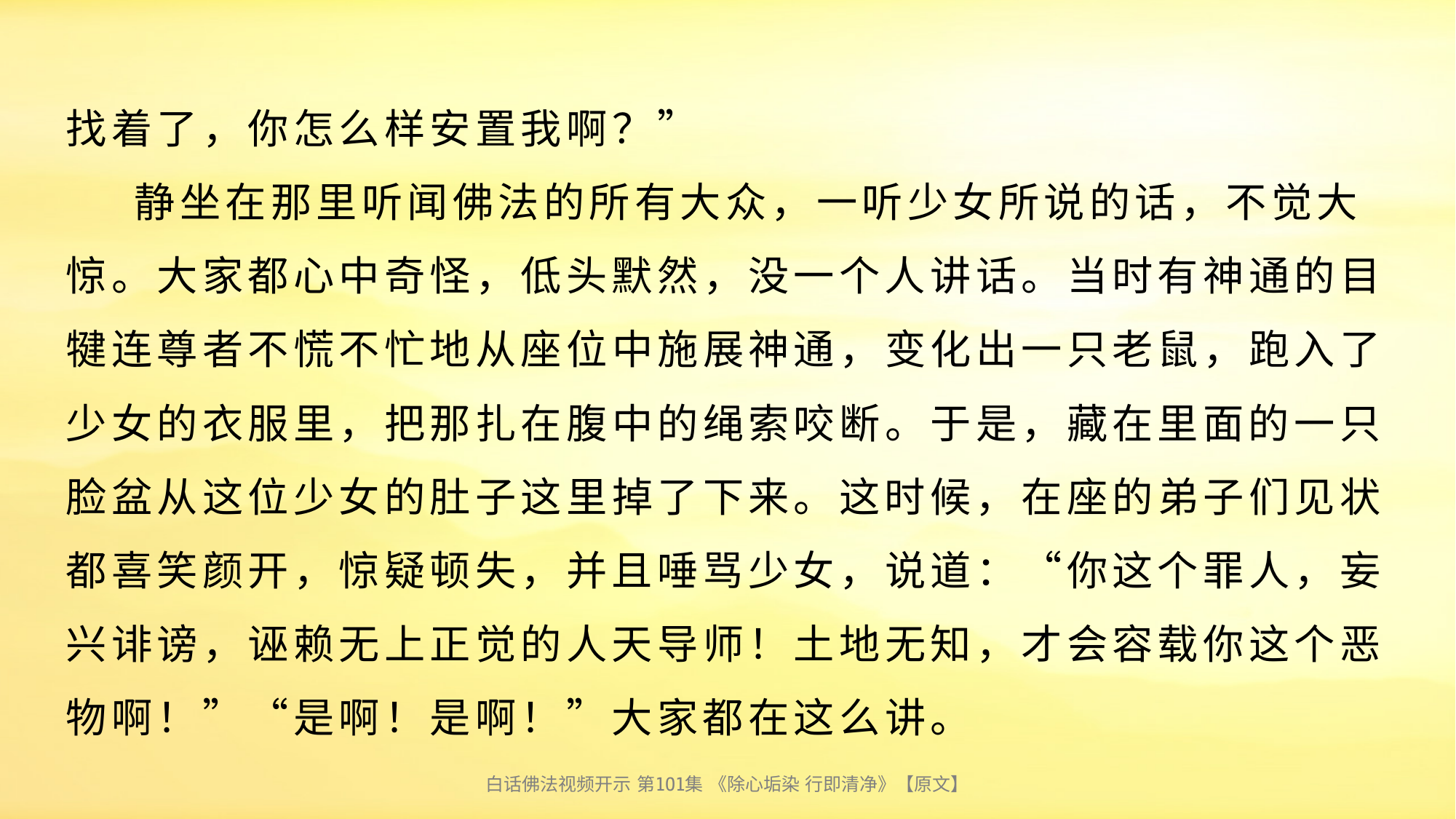

# 找着了，你怎么样安置我啊？” 静坐在那里听闻佛法的所有大众，一听少女所说的话，不觉大惊。大家都心中奇怪，低头默然，没一个人讲话。当时有神通的目犍连尊者不慌不忙地从座位中施展神通，变化出一只老鼠，跑入了少女的衣服里，把那扎在腹中的绳索咬断。于是，藏在里面的一只脸盆从这位少女的肚子这里掉了下来。这时候，在座的弟子们见状都喜笑颜开，惊疑顿失，并且唾骂少女，说道：“你这个罪人，妄兴诽谤，诬赖无上正觉的人天导师！土地无知，才会容载你这个恶物啊！”“是啊！是啊！”大家都在这么讲。
白话佛法视频开示 第101集 《除心垢染 行即清净》【原文】